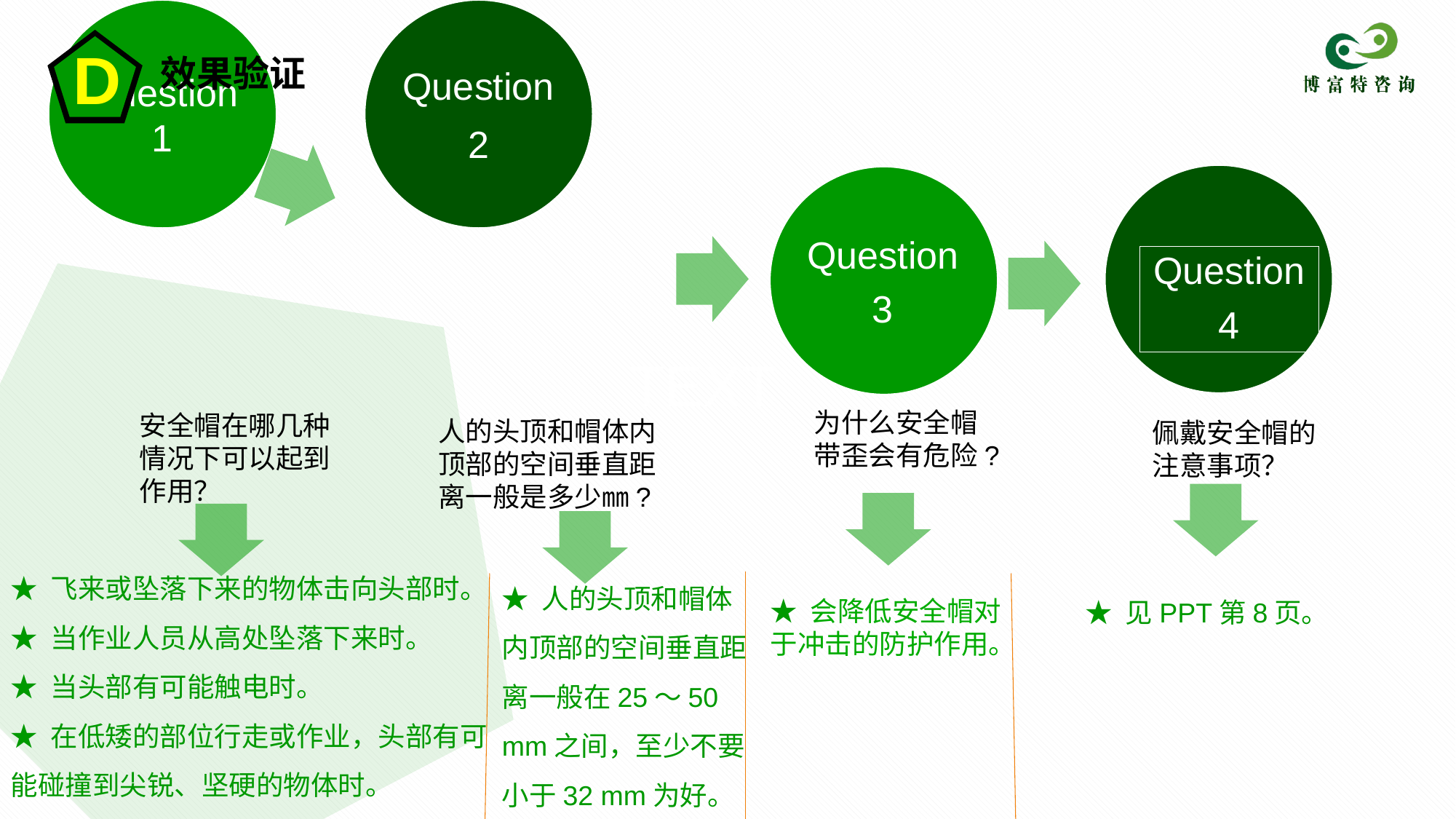

D
效果验证

TEXT

Question
3
Question 1
Question
2

Question
4
为什么安全帽带歪会有危险?
安全帽在哪几种情况下可以起到作用？
人的头顶和帽体内顶部的空间垂直距离一般是多少㎜?
佩戴安全帽的注意事项？

★ 飞来或坠落下来的物体击向头部时。
★ 当作业人员从高处坠落下来时。
★ 当头部有可能触电时。
★ 在低矮的部位行走或作业，头部有可能碰撞到尖锐、坚硬的物体时。

★ 人的头顶和帽体内顶部的空间垂直距离一般在25～50 mm之间，至少不要小于32 mm为好。
★ 会降低安全帽对于冲击的防护作用。
★ 见PPT第8页。